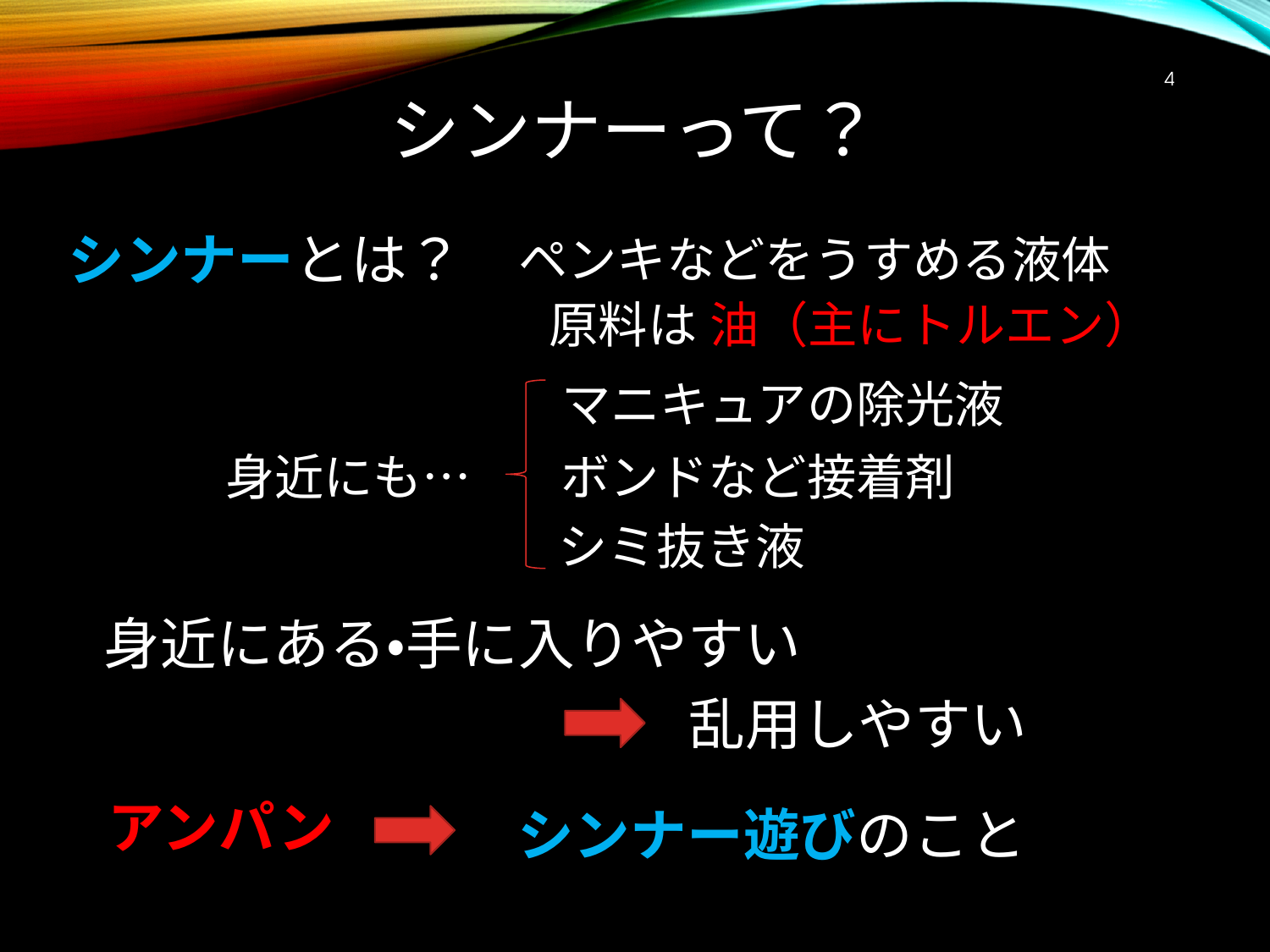

4
# シンナーって？
シンナーとは？
ペンキなどをうすめる液体
原料は
油（主にトルエン）
マニキュアの除光液

身近にも…
ボンドなど接着剤
シミ抜き液
身近にある・手に入りやすい
乱用しやすい

アンパン
シンナー遊びのこと